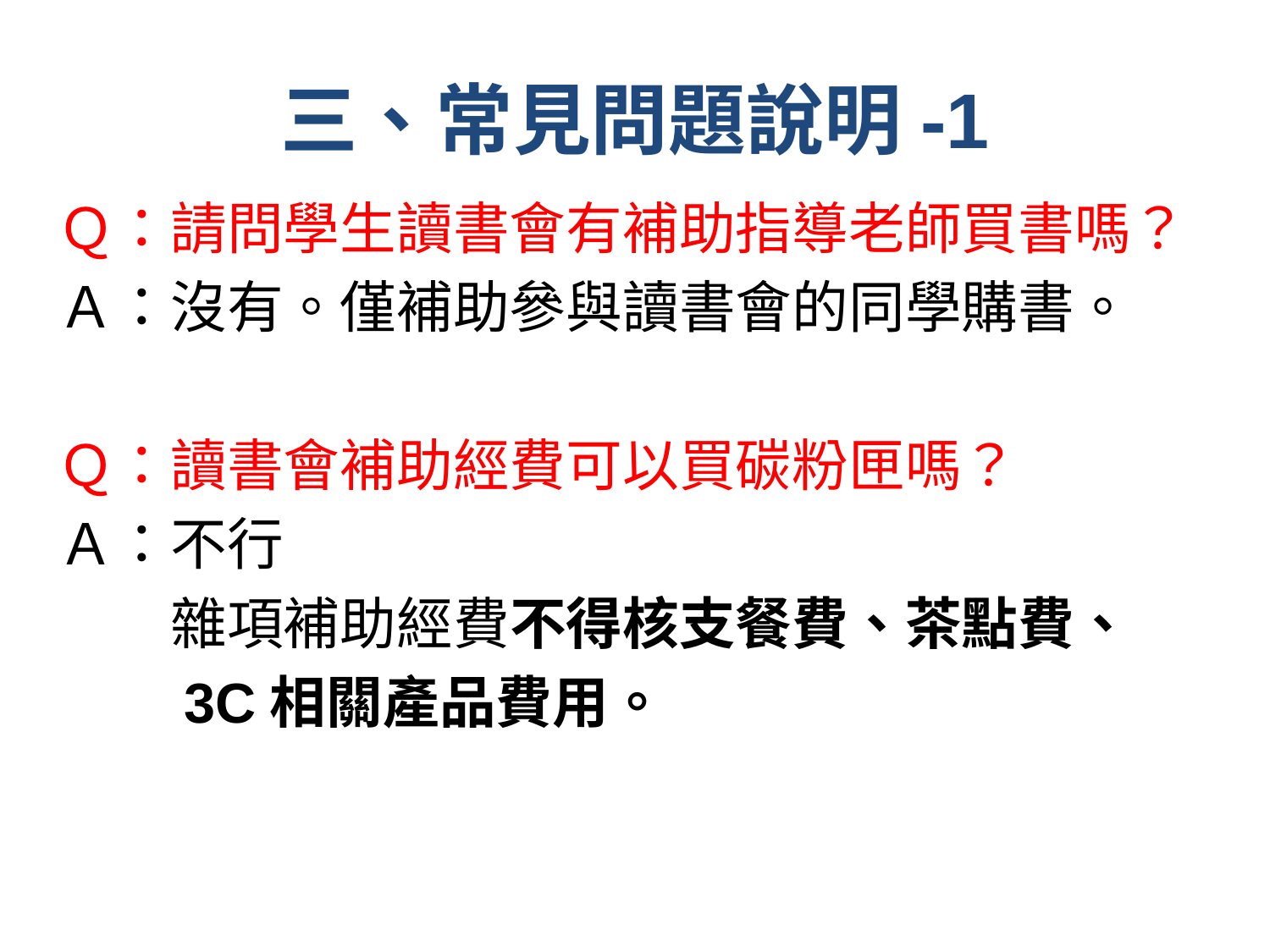

# 三、常見問題說明-1
Ｑ：請問學生讀書會有補助指導老師買書嗎？
Ａ：沒有。僅補助參與讀書會的同學購書。

Ｑ：讀書會補助經費可以買碳粉匣嗎？
Ａ：不行
　　雜項補助經費不得核支餐費、茶點費、
　　3C相關產品費用。